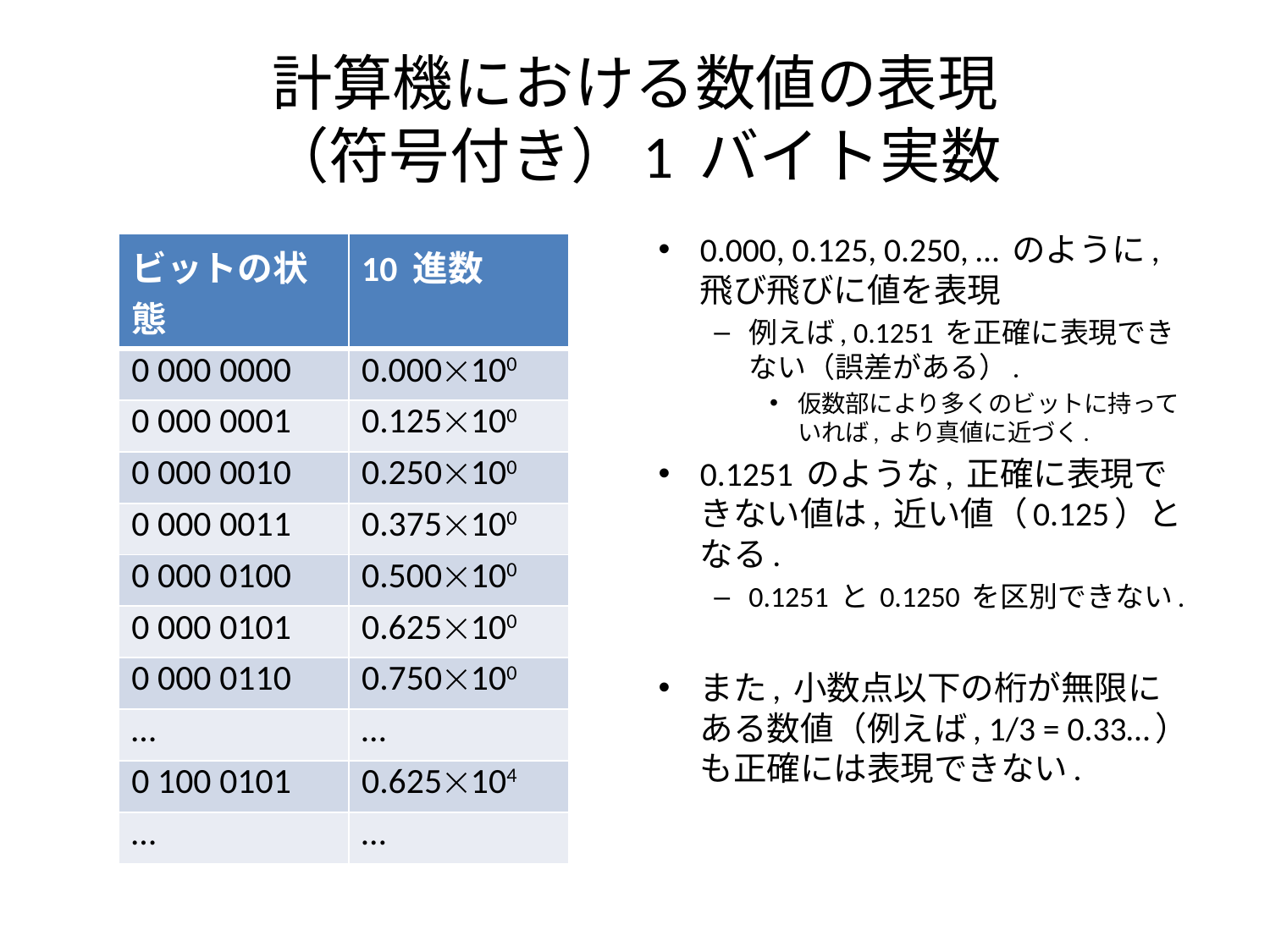

# 計算機における数値の表現 （符号付き）1 バイト実数

0.000, 0.125, 0.250, … のように, 飛び飛びに値を表現
例えば, 0.1251 を正確に表現できない（誤差がある）.
仮数部により多くのビットに持っていれば, より真値に近づく.
0.1251 のような, 正確に表現できない値は, 近い値（0.125）となる.
0.1251 と 0.1250 を区別できない.

また, 小数点以下の桁が無限にある数値（例えば, 1/3 = 0.33…）も正確には表現できない.
| ビットの状態 | 10 進数 |
| --- | --- |
| 0 000 0000 | 0.000×100 |
| 0 000 0001 | 0.125×100 |
| 0 000 0010 | 0.250×100 |
| 0 000 0011 | 0.375×100 |
| 0 000 0100 | 0.500×100 |
| 0 000 0101 | 0.625×100 |
| 0 000 0110 | 0.750×100 |
| … | … |
| 0 100 0101 | 0.625×104 |
| … | … |